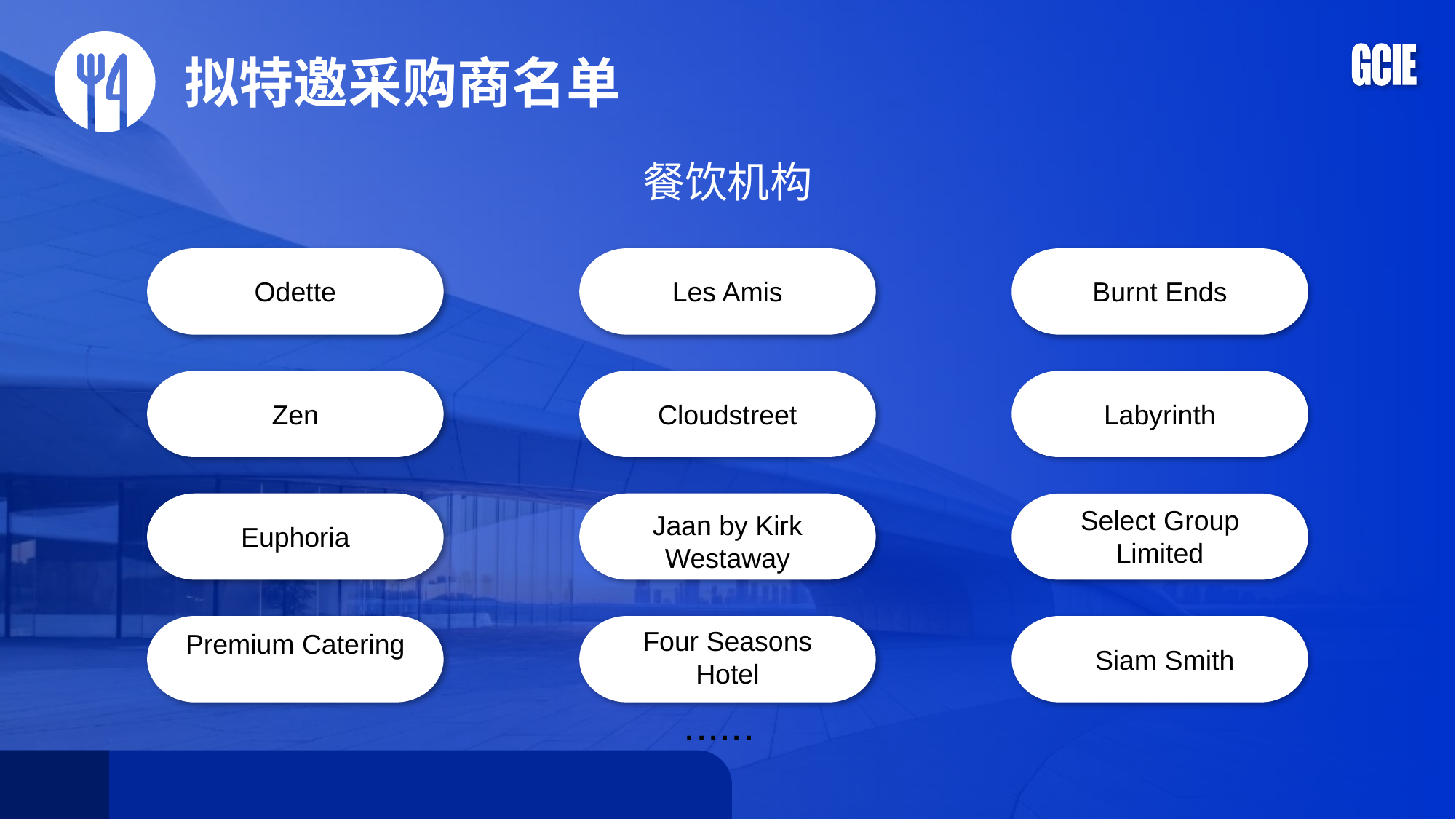

拟特邀采购商名单

餐饮机构

Odette
Les Amis
Burnt Ends

Cloudstreet
Zen
Labyrinth

Select Group Limited
Jaan by Kirk Westaway
Euphoria

Four Seasons Hotel
Premium Catering
Siam Smith
......